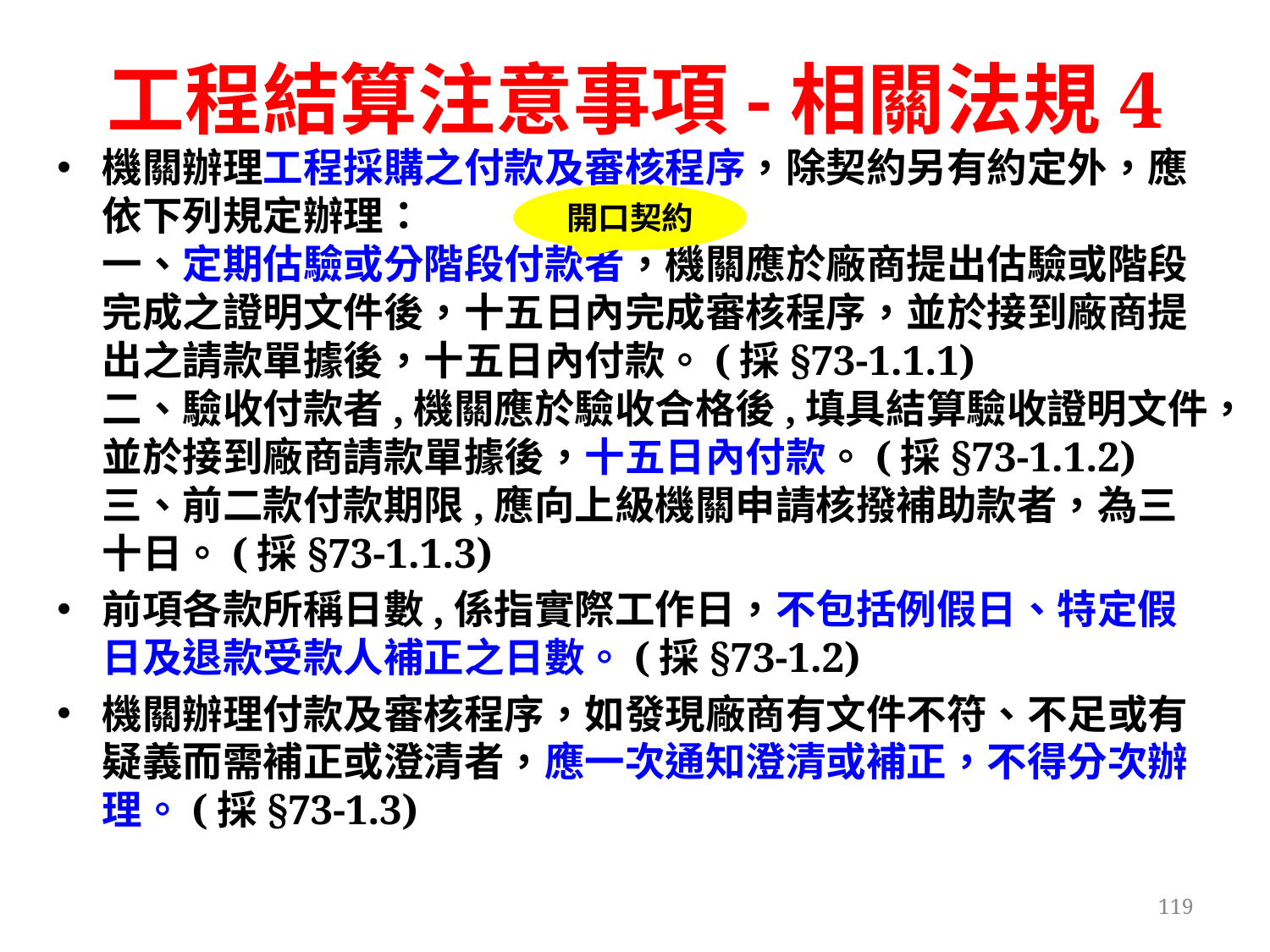

# 工程結算注意事項-相關法規4
機關辦理工程採購之付款及審核程序，除契約另有約定外，應依下列規定辦理：
一、定期估驗或分階段付款者，機關應於廠商提出估驗或階段完成之證明文件後，十五日內完成審核程序，並於接到廠商提出之請款單據後，十五日內付款。(採§73-1.1.1)
二、驗收付款者,機關應於驗收合格後,填具結算驗收證明文件，並於接到廠商請款單據後，十五日內付款。(採§73-1.1.2)
三、前二款付款期限,應向上級機關申請核撥補助款者，為三十日。(採§73-1.1.3)
前項各款所稱日數,係指實際工作日，不包括例假日、特定假日及退款受款人補正之日數。(採§73-1.2)
機關辦理付款及審核程序，如發現廠商有文件不符、不足或有疑義而需補正或澄清者，應一次通知澄清或補正，不得分次辦理。(採§73-1.3)
開口契約
119